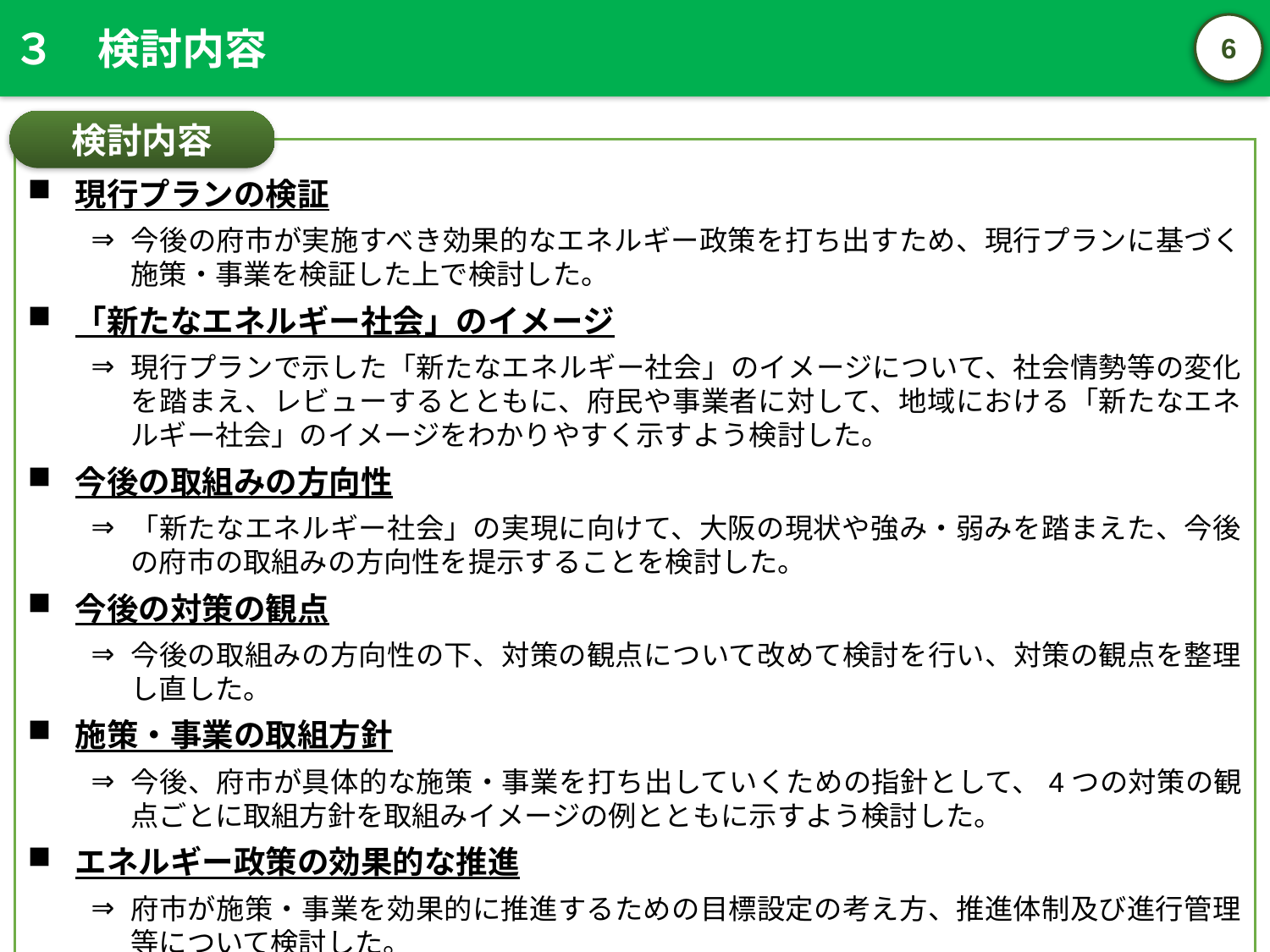

３　検討内容
6
検討内容
現行プランの検証
今後の府市が実施すべき効果的なエネルギー政策を打ち出すため、現行プランに基づく施策・事業を検証した上で検討した。
「新たなエネルギー社会」のイメージ
現行プランで示した「新たなエネルギー社会」のイメージについて、社会情勢等の変化を踏まえ、レビューするとともに、府民や事業者に対して、地域における「新たなエネルギー社会」のイメージをわかりやすく示すよう検討した。
今後の取組みの方向性
「新たなエネルギー社会」の実現に向けて、大阪の現状や強み・弱みを踏まえた、今後の府市の取組みの方向性を提示することを検討した。
今後の対策の観点
今後の取組みの方向性の下、対策の観点について改めて検討を行い、対策の観点を整理し直した。
施策・事業の取組方針
今後、府市が具体的な施策・事業を打ち出していくための指針として、4つの対策の観点ごとに取組方針を取組みイメージの例とともに示すよう検討した。
エネルギー政策の効果的な推進
府市が施策・事業を効果的に推進するための目標設定の考え方、推進体制及び進行管理等について検討した。